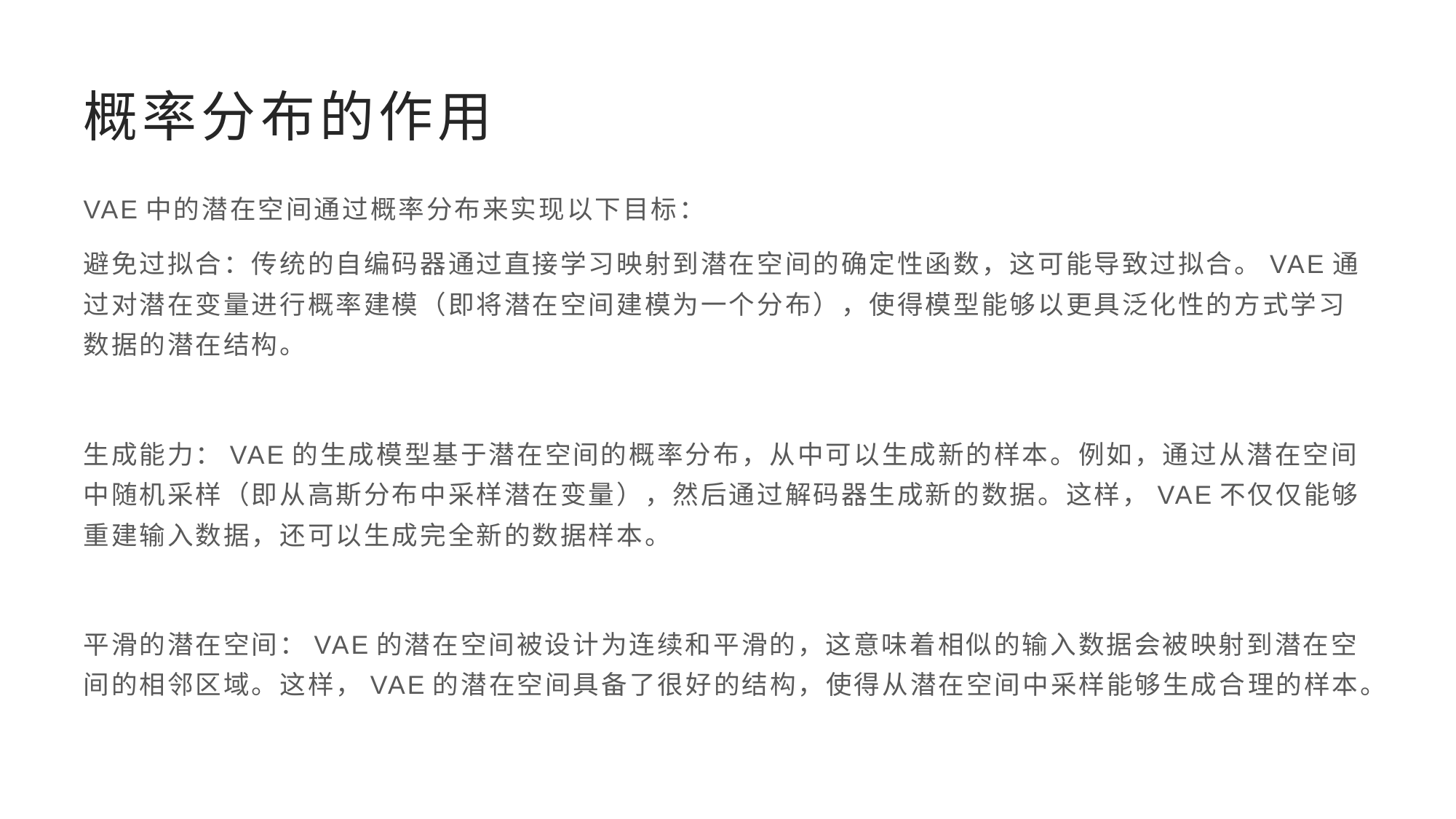

# 概率分布的作用
VAE中的潜在空间通过概率分布来实现以下目标：
避免过拟合：传统的自编码器通过直接学习映射到潜在空间的确定性函数，这可能导致过拟合。VAE通过对潜在变量进行概率建模（即将潜在空间建模为一个分布），使得模型能够以更具泛化性的方式学习数据的潜在结构。

生成能力：VAE的生成模型基于潜在空间的概率分布，从中可以生成新的样本。例如，通过从潜在空间中随机采样（即从高斯分布中采样潜在变量），然后通过解码器生成新的数据。这样，VAE不仅仅能够重建输入数据，还可以生成完全新的数据样本。

平滑的潜在空间：VAE的潜在空间被设计为连续和平滑的，这意味着相似的输入数据会被映射到潜在空间的相邻区域。这样，VAE的潜在空间具备了很好的结构，使得从潜在空间中采样能够生成合理的样本。